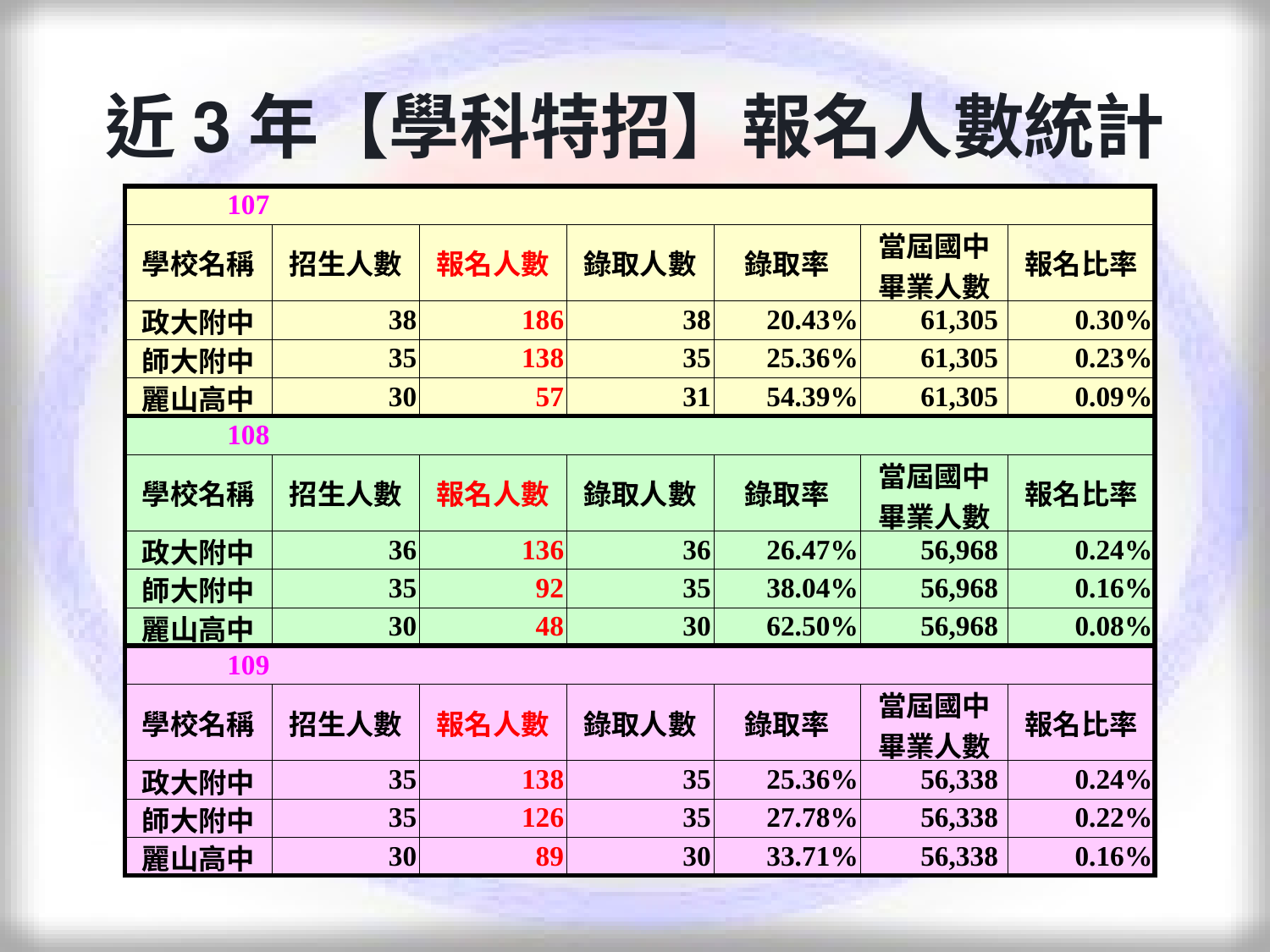

近3年【學科特招】報名人數統計
| 107 |  |  |  |  |  |  |
| --- | --- | --- | --- | --- | --- | --- |
| 學校名稱 | 招生人數 | 報名人數 | 錄取人數 | 錄取率 | 當屆國中 畢業人數 | 報名比率 |
| 政大附中 | 38 | 186 | 38 | 20.43% | 61,305 | 0.30% |
| 師大附中 | 35 | 138 | 35 | 25.36% | 61,305 | 0.23% |
| 麗山高中 | 30 | 57 | 31 | 54.39% | 61,305 | 0.09% |
| 108 |  |  |  |  |  |  |
| 學校名稱 | 招生人數 | 報名人數 | 錄取人數 | 錄取率 | 當屆國中 畢業人數 | 報名比率 |
| 政大附中 | 36 | 136 | 36 | 26.47% | 56,968 | 0.24% |
| 師大附中 | 35 | 92 | 35 | 38.04% | 56,968 | 0.16% |
| 麗山高中 | 30 | 48 | 30 | 62.50% | 56,968 | 0.08% |
| 109 |  |  |  |  |  |  |
| 學校名稱 | 招生人數 | 報名人數 | 錄取人數 | 錄取率 | 當屆國中 畢業人數 | 報名比率 |
| 政大附中 | 35 | 138 | 35 | 25.36% | 56,338 | 0.24% |
| 師大附中 | 35 | 126 | 35 | 27.78% | 56,338 | 0.22% |
| 麗山高中 | 30 | 89 | 30 | 33.71% | 56,338 | 0.16% |